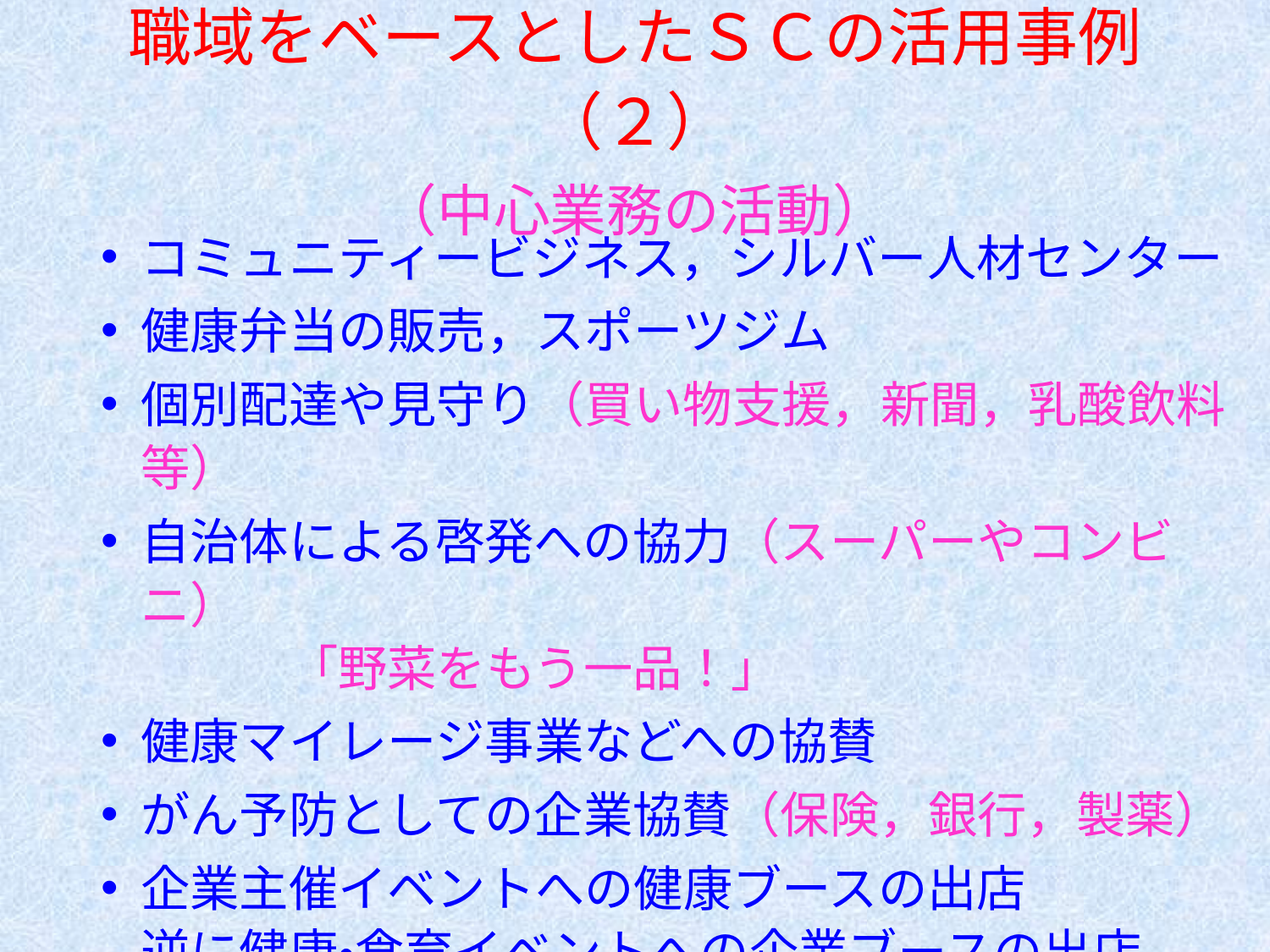

# 職域をベースとしたＳＣの活用事例（２） （中心業務の活動）
コミュニティービジネス，シルバー人材センター
健康弁当の販売，スポーツジム
個別配達や見守り（買い物支援，新聞，乳酸飲料等）
自治体による啓発への協力（スーパーやコンビニ）
　　　「野菜をもう一品！」
健康マイレージ事業などへの協賛
がん予防としての企業協賛（保険，銀行，製薬）
企業主催イベントへの健康ブースの出店
逆に健康・食育イベントへの企業ブースの出店